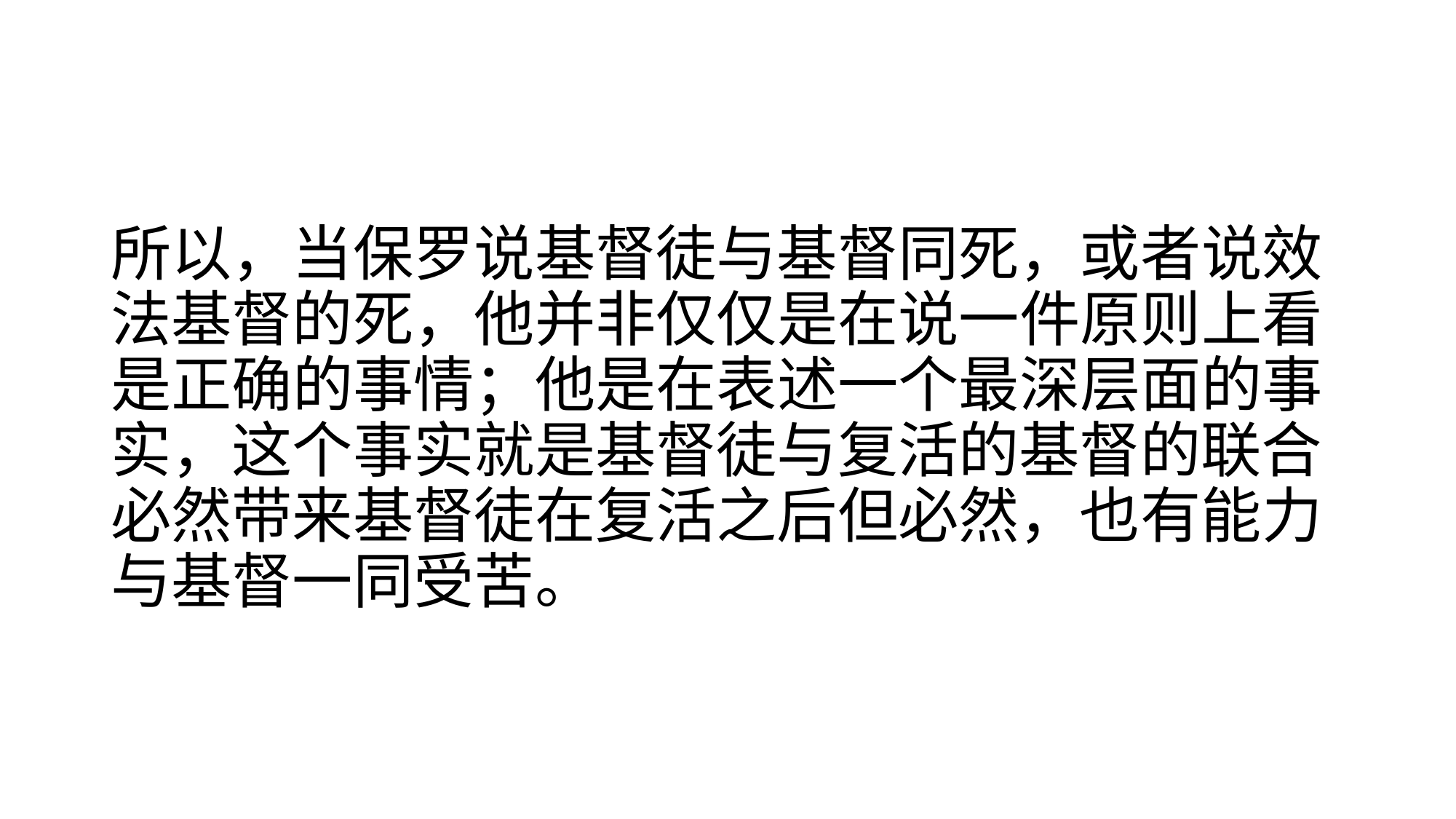

#
所以，当保罗说基督徒与基督同死，或者说效法基督的死，他并非仅仅是在说一件原则上看是正确的事情；他是在表述一个最深层面的事实，这个事实就是基督徒与复活的基督的联合必然带来基督徒在复活之后但必然，也有能力与基督一同受苦。